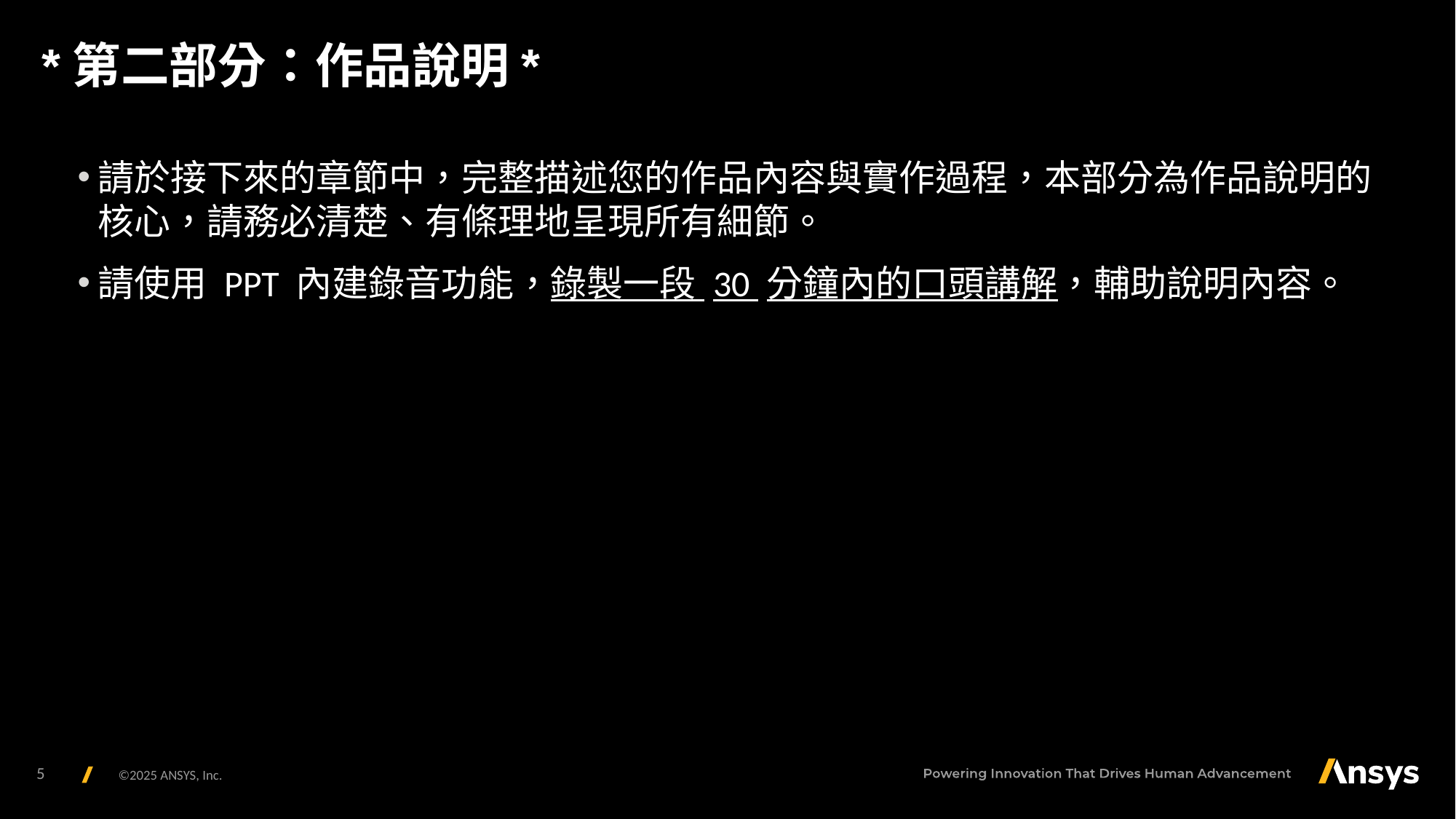

# *第二部分：作品說明*
請於接下來的章節中，完整描述您的作品內容與實作過程，本部分為作品說明的核心，請務必清楚、有條理地呈現所有細節。
請使用 PPT 內建錄音功能，錄製一段 30 分鐘內的口頭講解，輔助說明內容。